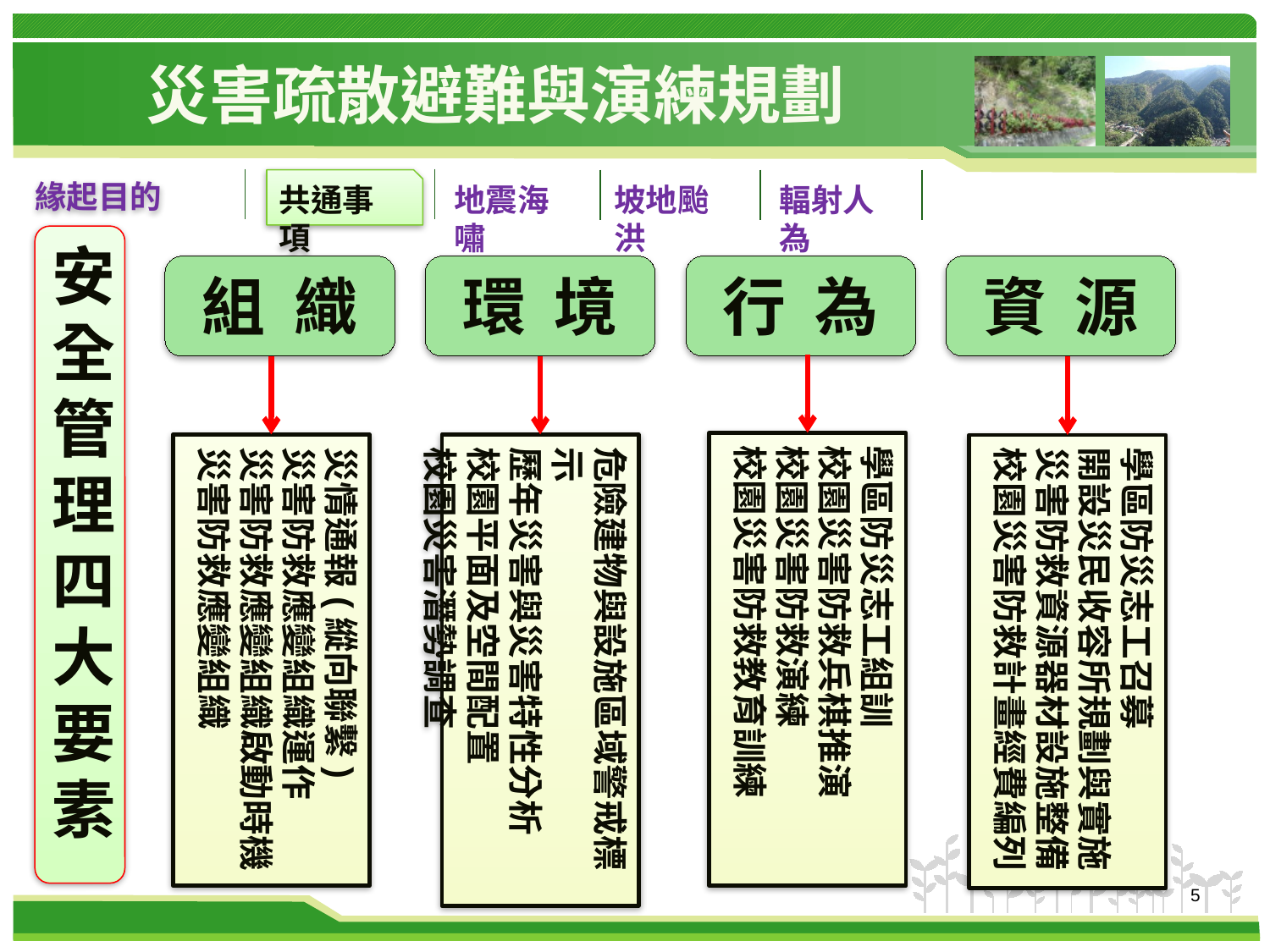

# 災害疏散避難與演練規劃
緣起目的
共通事項
地震海嘯
坡地颱洪
輻射人為
安全管理四大要素
組  織
環  境
行  為
資  源
學區防災志工組訓
校園災害防救兵棋推演
校園災害防救演練
校園災害防救教育訓練
災情通報(縱向聯繫)
災害防救應變組織運作
災害防救應變組織啟動時機
災害防救應變組織
危險建物與設施區域警戒標示
歷年災害與災害特性分析
校園平面及空間配置
校園災害潛勢調查
學區防災志工召募
開設災民收容所規劃與實施
災害防救資源器材設施整備
校園災害防救計畫經費編列
5